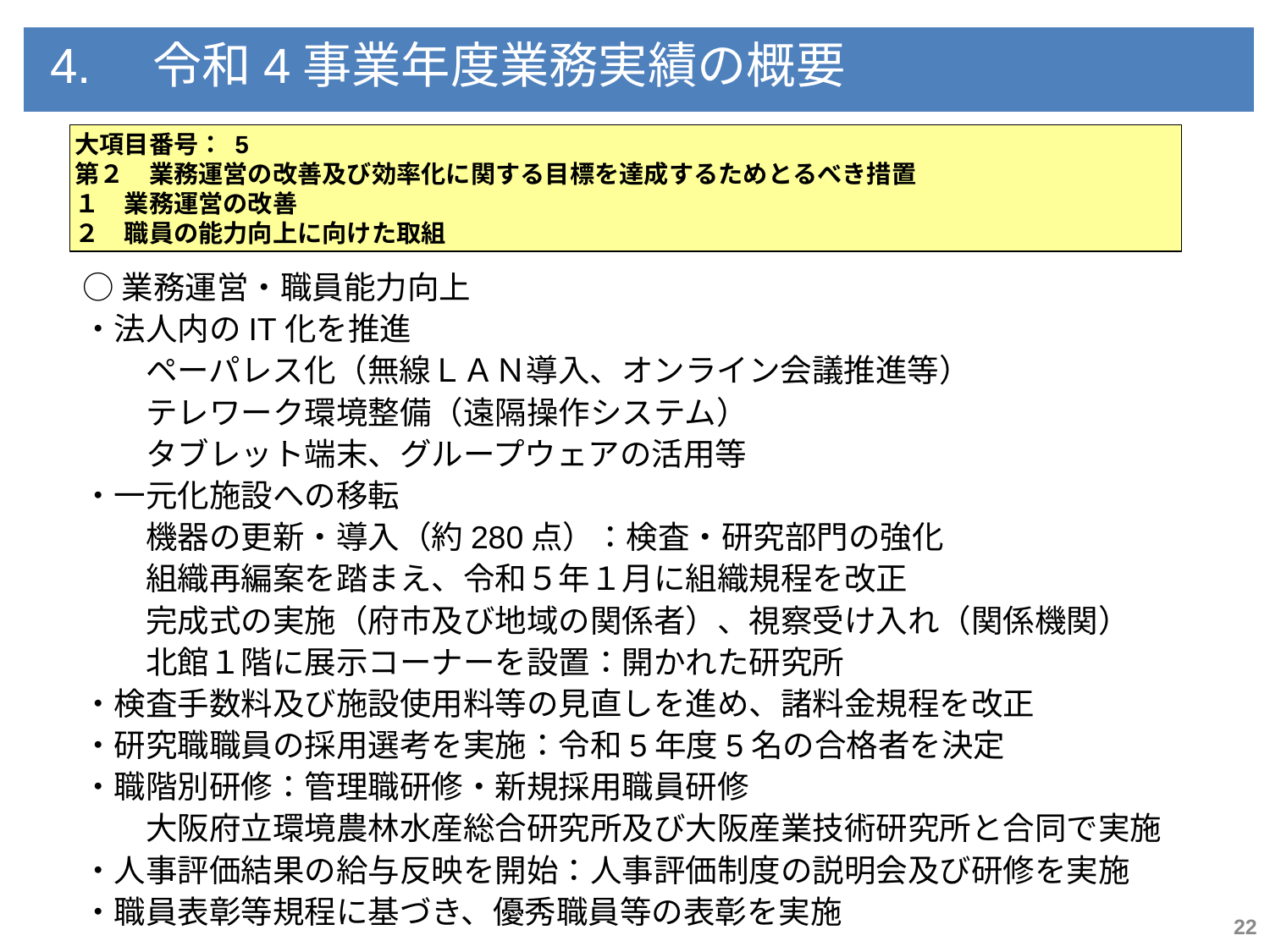

4.　令和4事業年度業務実績の概要
大項目番号： 5
第２　業務運営の改善及び効率化に関する目標を達成するためとるべき措置
１　業務運営の改善
２　職員の能力向上に向けた取組
○業務運営・職員能力向上
・法人内のIT化を推進
　　ペーパレス化（無線ＬＡＮ導入、オンライン会議推進等）
　　テレワーク環境整備（遠隔操作システム）
　　タブレット端末、グループウェアの活用等
・一元化施設への移転
　　機器の更新・導入（約280点）：検査・研究部門の強化
　　組織再編案を踏まえ、令和５年１月に組織規程を改正
　　完成式の実施（府市及び地域の関係者）、視察受け入れ（関係機関）
　　北館１階に展示コーナーを設置：開かれた研究所
・検査手数料及び施設使用料等の見直しを進め、諸料金規程を改正
・研究職職員の採用選考を実施：令和5年度5名の合格者を決定
・職階別研修：管理職研修・新規採用職員研修
　　大阪府立環境農林水産総合研究所及び大阪産業技術研究所と合同で実施
・人事評価結果の給与反映を開始：人事評価制度の説明会及び研修を実施
・職員表彰等規程に基づき、優秀職員等の表彰を実施
22